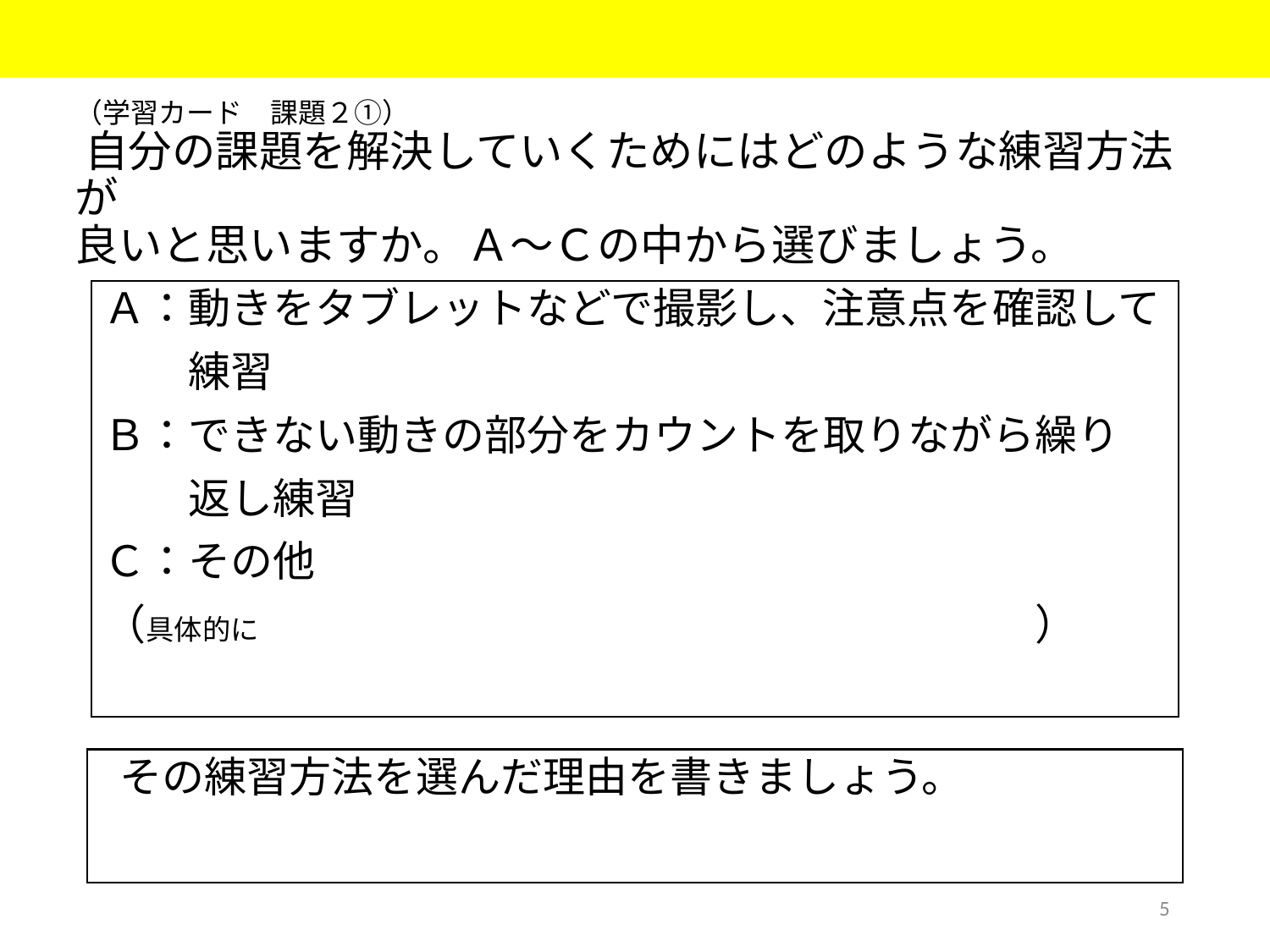

# （学習カード　課題２①） 自分の課題を解決していくためにはどのような練習方法が 良いと思いますか。Ａ～Ｃの中から選びましょう。
Ａ：動きをタブレットなどで撮影し、注意点を確認して
　　練習
Ｂ：できない動きの部分をカウントを取りながら繰り
　　返し練習
Ｃ：その他
（具体的に　　　　　　　　　　　　　　　　　　　　）
 その練習方法を選んだ理由を書きましょう。
5